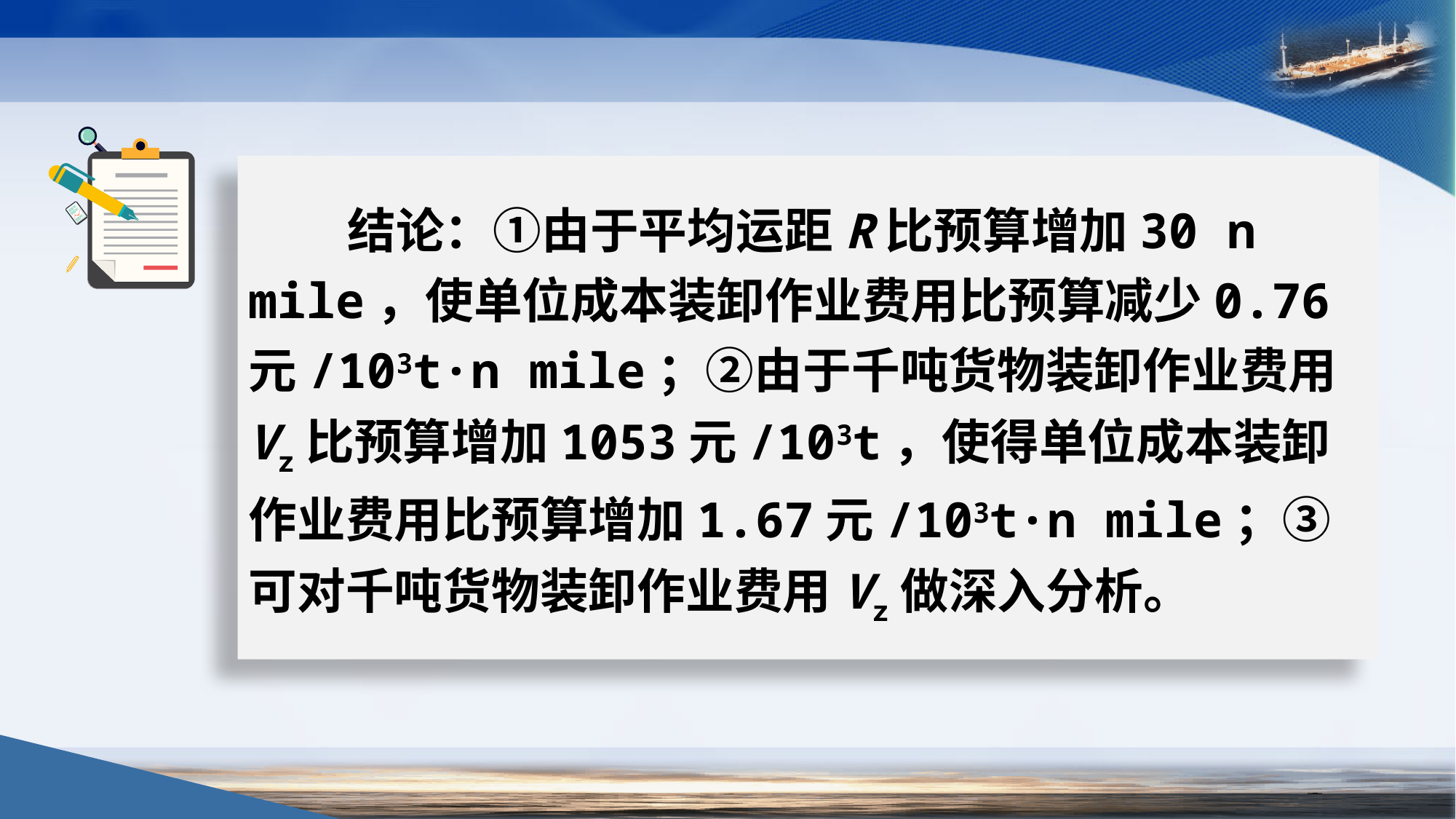

# 结论：①由于平均运距R比预算增加30 n mile，使单位成本装卸作业费用比预算减少0.76元/103t·n mile；②由于千吨货物装卸作业费用Vz比预算增加1053元/103t，使得单位成本装卸作业费用比预算增加1.67元/103t·n mile；③可对千吨货物装卸作业费用Vz做深入分析。